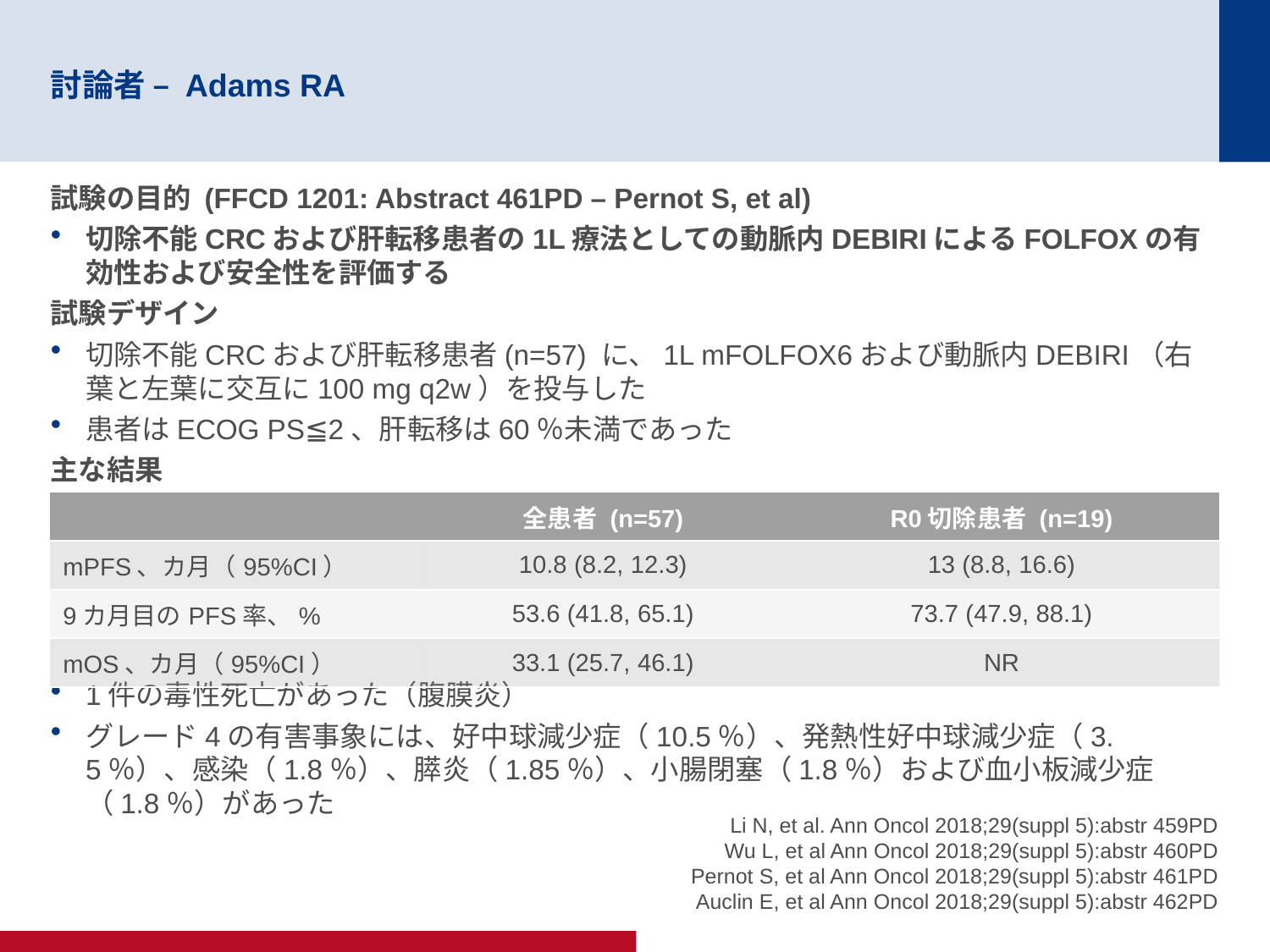

# 討論者 – Adams RA
試験の目的 (FFCD 1201: Abstract 461PD – Pernot S, et al)
切除不能CRCおよび肝転移患者の1L療法としての動脈内DEBIRIによるFOLFOXの有効性および安全性を評価する
試験デザイン
切除不能CRCおよび肝転移患者(n=57) に、1L mFOLFOX6および動脈内DEBIRI（右葉と左葉に交互に100 mg q2w）を投与した
患者はECOG PS≦2、肝転移は60％未満であった
主な結果

1件の毒性死亡があった（腹膜炎）
グレード4の有害事象には、好中球減少症（10.5％）、発熱性好中球減少症（3.5％）、感染（1.8％）、膵炎（1.85％）、小腸閉塞（1.8％）および血小板減少症（1.8％）があった
|  | 全患者 (n=57) | R0切除患者 (n=19) |
| --- | --- | --- |
| mPFS、カ月（95%CI） | 10.8 (8.2, 12.3) | 13 (8.8, 16.6) |
| 9カ月目のPFS率、% | 53.6 (41.8, 65.1) | 73.7 (47.9, 88.1) |
| mOS、カ月（95%CI） | 33.1 (25.7, 46.1) | NR |
Li N, et al. Ann Oncol 2018;29(suppl 5):abstr 459PD
Wu L, et al Ann Oncol 2018;29(suppl 5):abstr 460PD
Pernot S, et al Ann Oncol 2018;29(suppl 5):abstr 461PD
Auclin E, et al Ann Oncol 2018;29(suppl 5):abstr 462PD